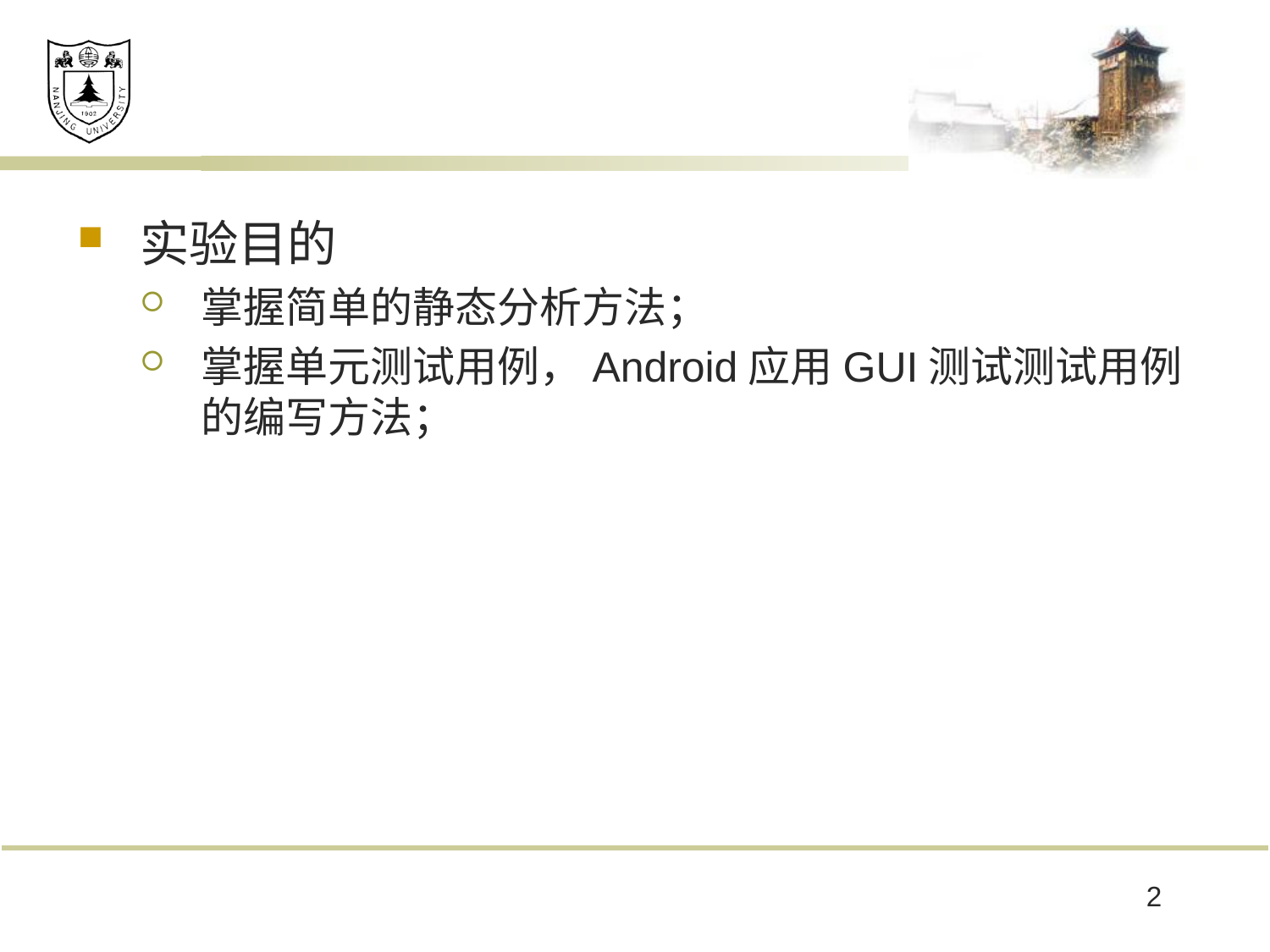

#
实验目的
掌握简单的静态分析方法；
掌握单元测试用例，Android应用GUI测试测试用例的编写方法；
2